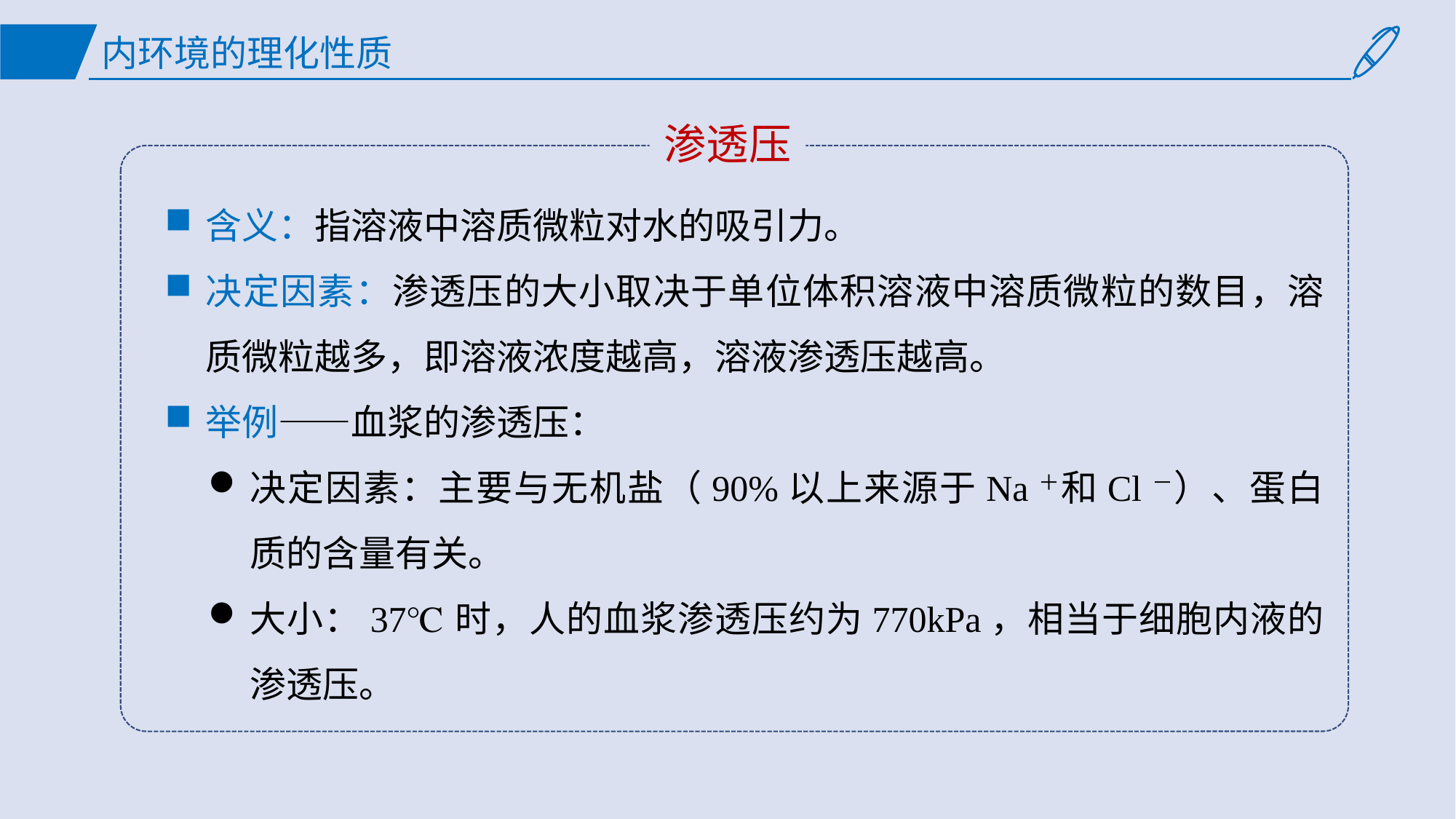

内环境的理化性质

渗透压

含义：指溶液中溶质微粒对水的吸引力。
决定因素：渗透压的大小取决于单位体积溶液中溶质微粒的数目，溶质微粒越多，即溶液浓度越高，溶液渗透压越高。
举例——血浆的渗透压：
决定因素：主要与无机盐（90%以上来源于Na＋和Cl－）、蛋白质的含量有关。
大小：37℃时，人的血浆渗透压约为770kPa，相当于细胞内液的渗透压。